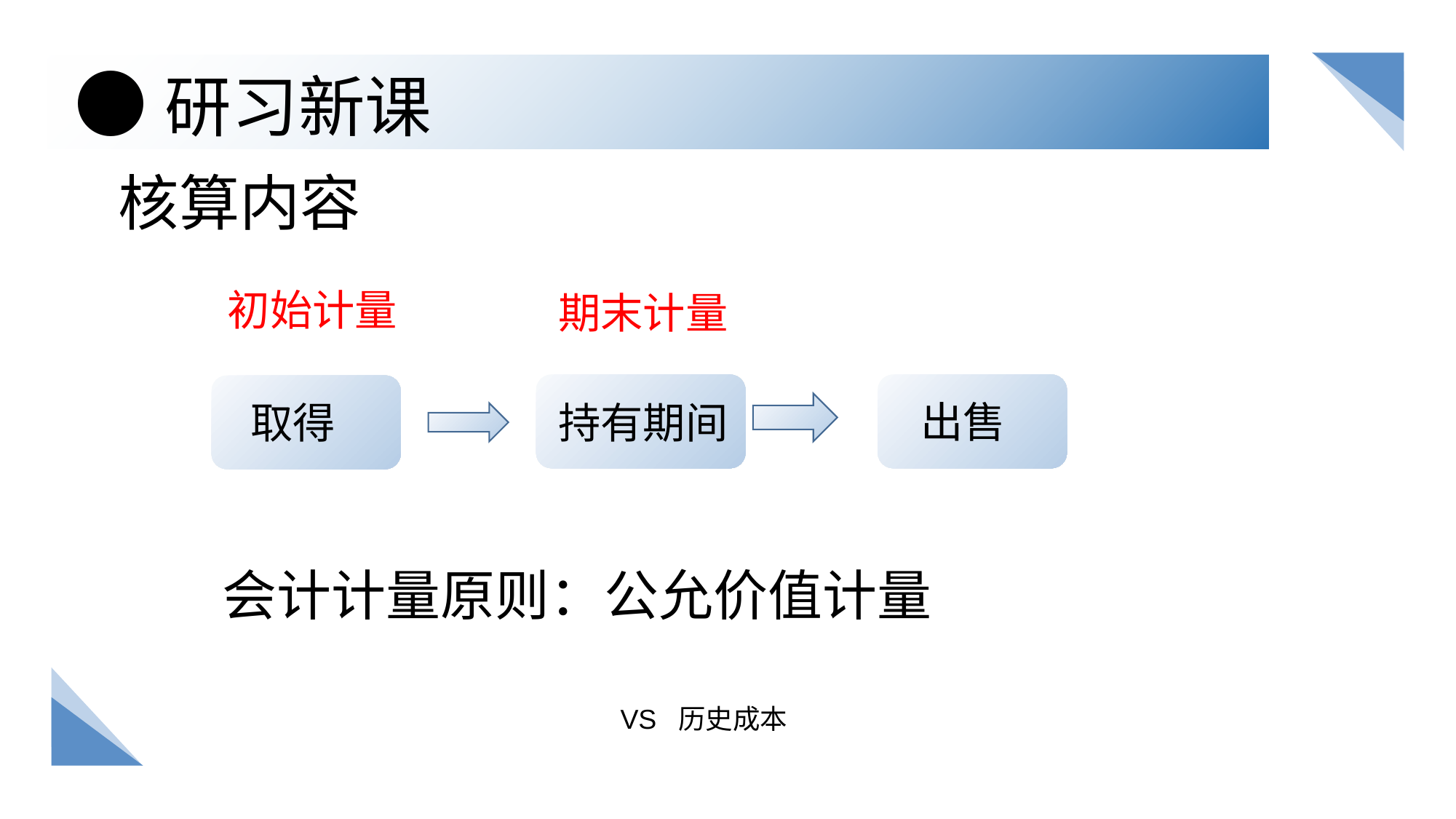

●研习新课
核算内容
初始计量
期末计量

出售
取得
持有期间

会计计量原则：公允价值计量
VS  历史成本